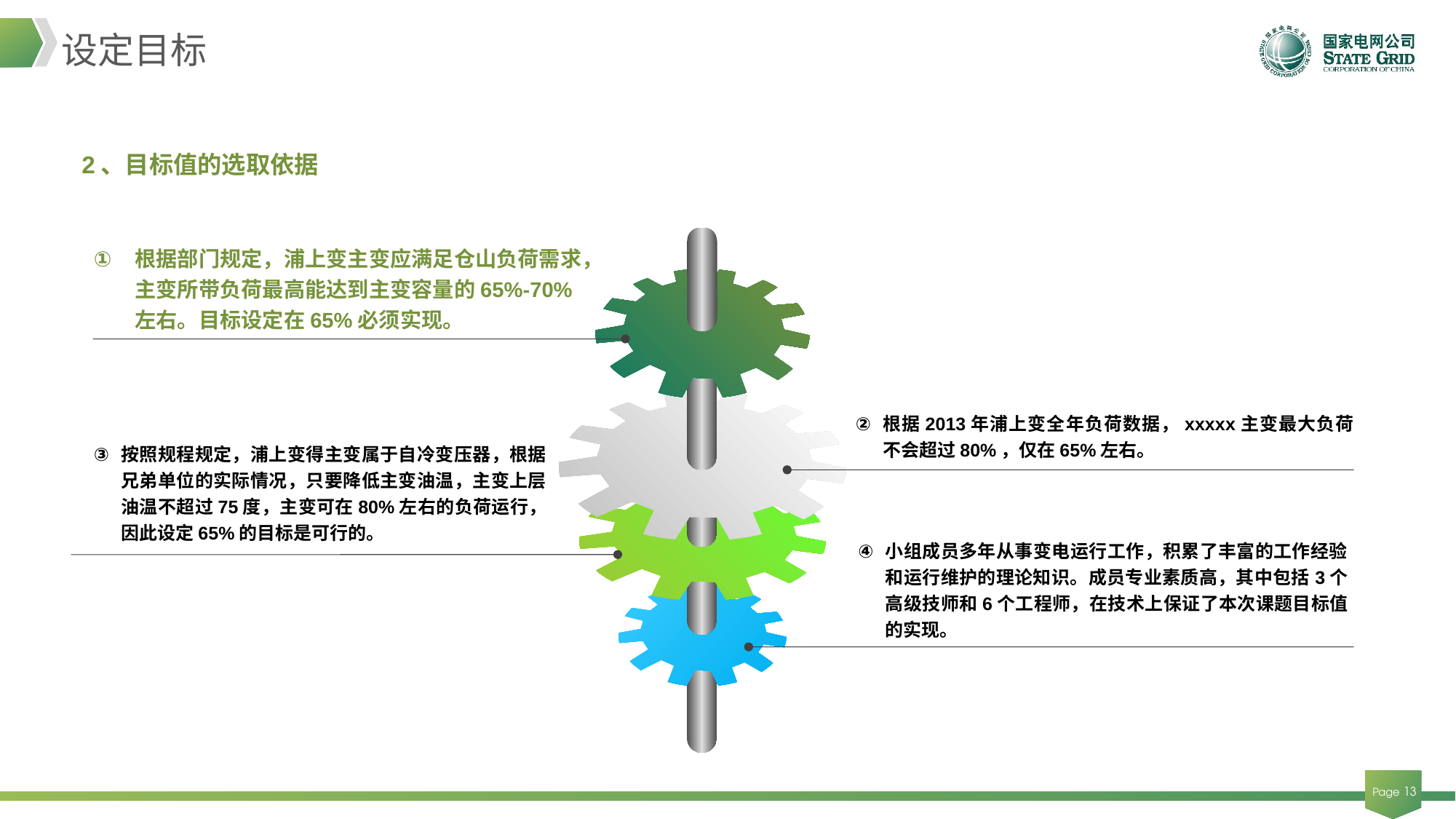

设定目标
2、目标值的选取依据

根据部门规定，浦上变主变应满足仓山负荷需求，主变所带负荷最高能达到主变容量的65%-70%左右。目标设定在65%必须实现。

根据2013年浦上变全年负荷数据，xxxxx主变最大负荷不会超过80%，仅在65%左右。
按照规程规定，浦上变得主变属于自冷变压器，根据兄弟单位的实际情况，只要降低主变油温，主变上层油温不超过75度，主变可在80%左右的负荷运行，因此设定65%的目标是可行的。

小组成员多年从事变电运行工作，积累了丰富的工作经验和运行维护的理论知识。成员专业素质高，其中包括3个高级技师和6个工程师，在技术上保证了本次课题目标值的实现。